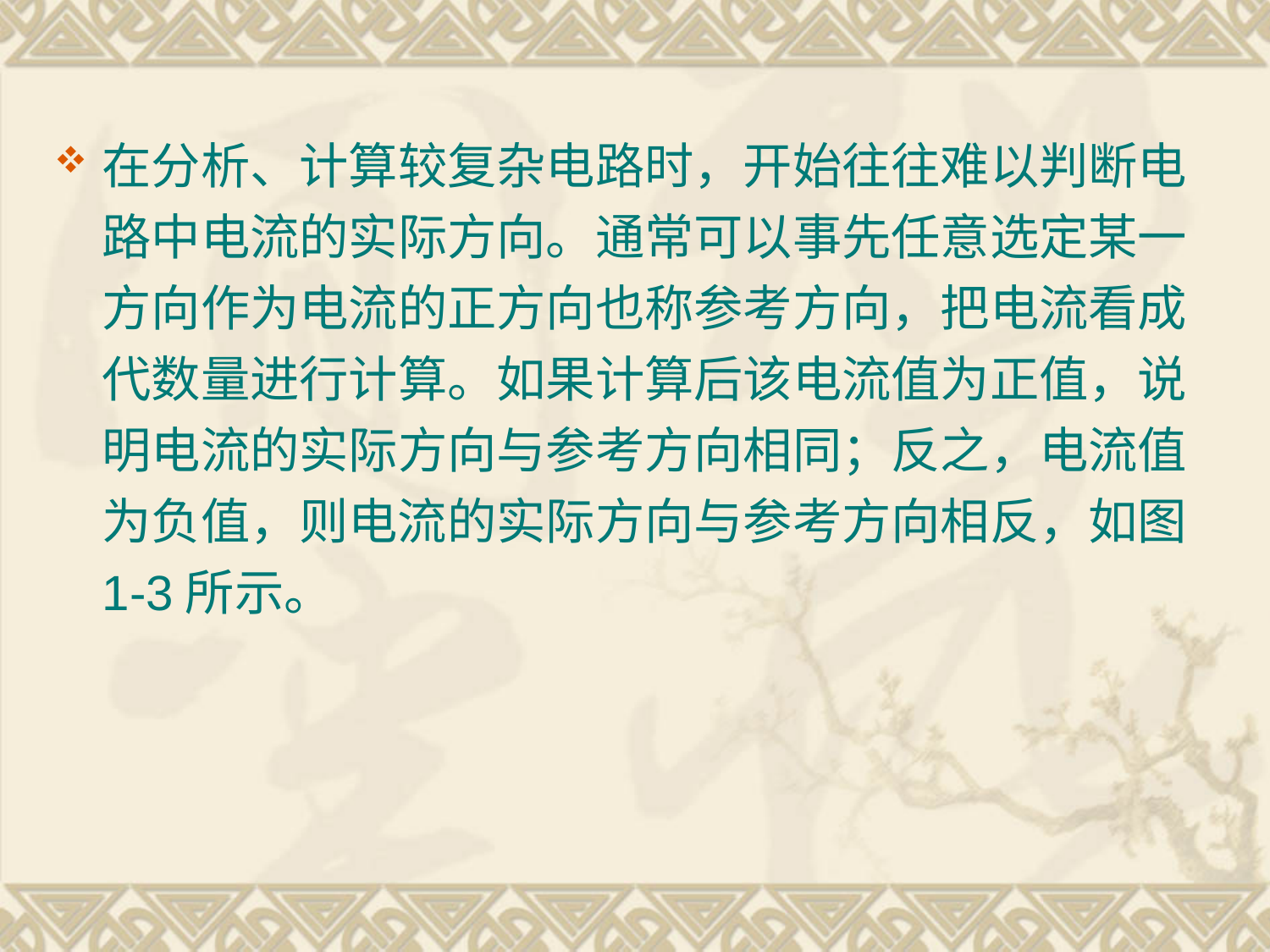

在分析、计算较复杂电路时，开始往往难以判断电路中电流的实际方向。通常可以事先任意选定某一方向作为电流的正方向也称参考方向，把电流看成代数量进行计算。如果计算后该电流值为正值，说明电流的实际方向与参考方向相同；反之，电流值为负值，则电流的实际方向与参考方向相反，如图1-3所示。